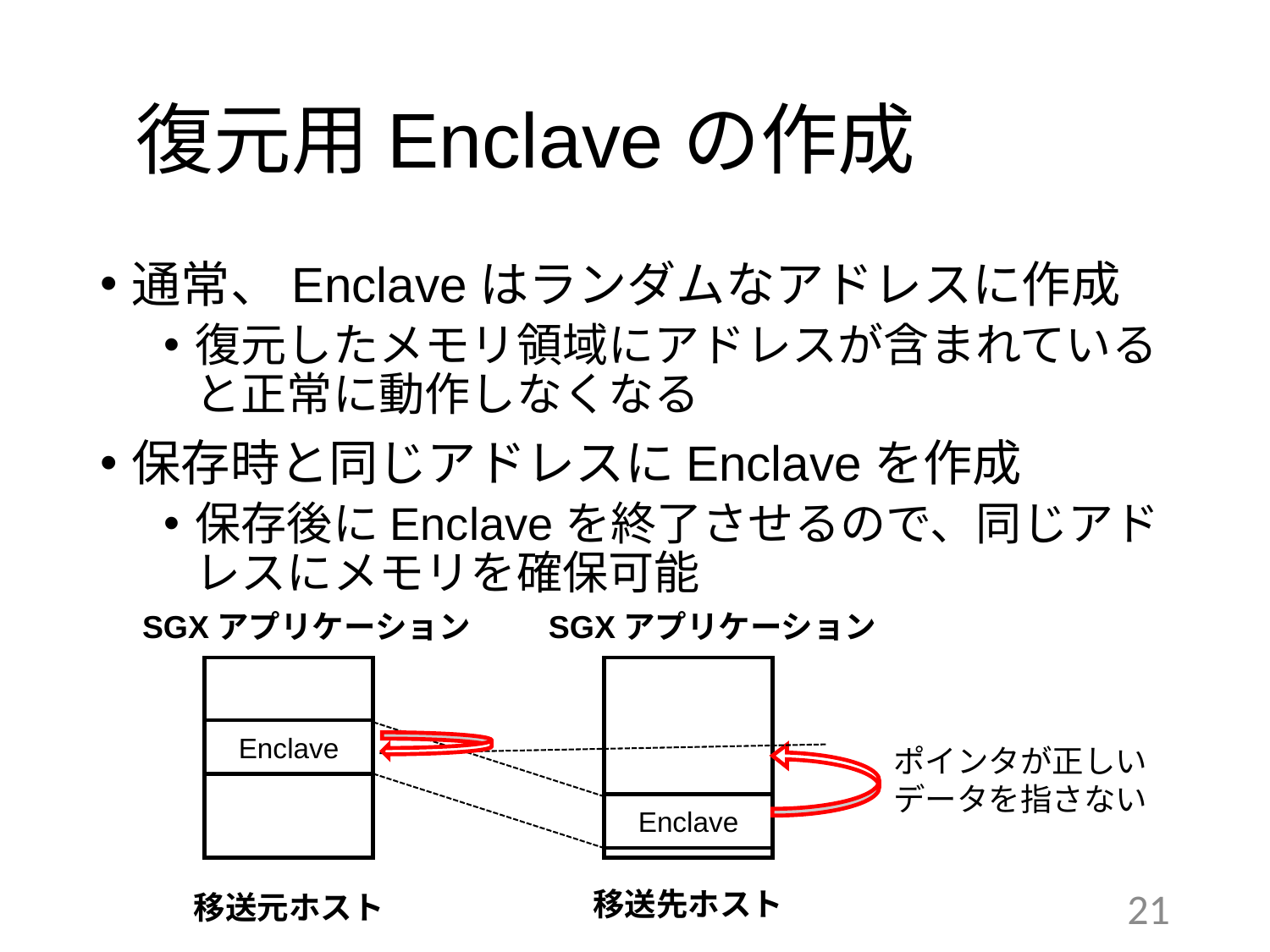

# 復元用Enclaveの作成
通常、Enclaveはランダムなアドレスに作成
復元したメモリ領域にアドレスが含まれていると正常に動作しなくなる
保存時と同じアドレスにEnclaveを作成
保存後にEnclaveを終了させるので、同じアドレスにメモリを確保可能
SGXアプリケーション
SGXアプリケーション

Enclave

ポインタが正しい
データを指さない

Enclave
移送先ホスト
移送元ホスト
21